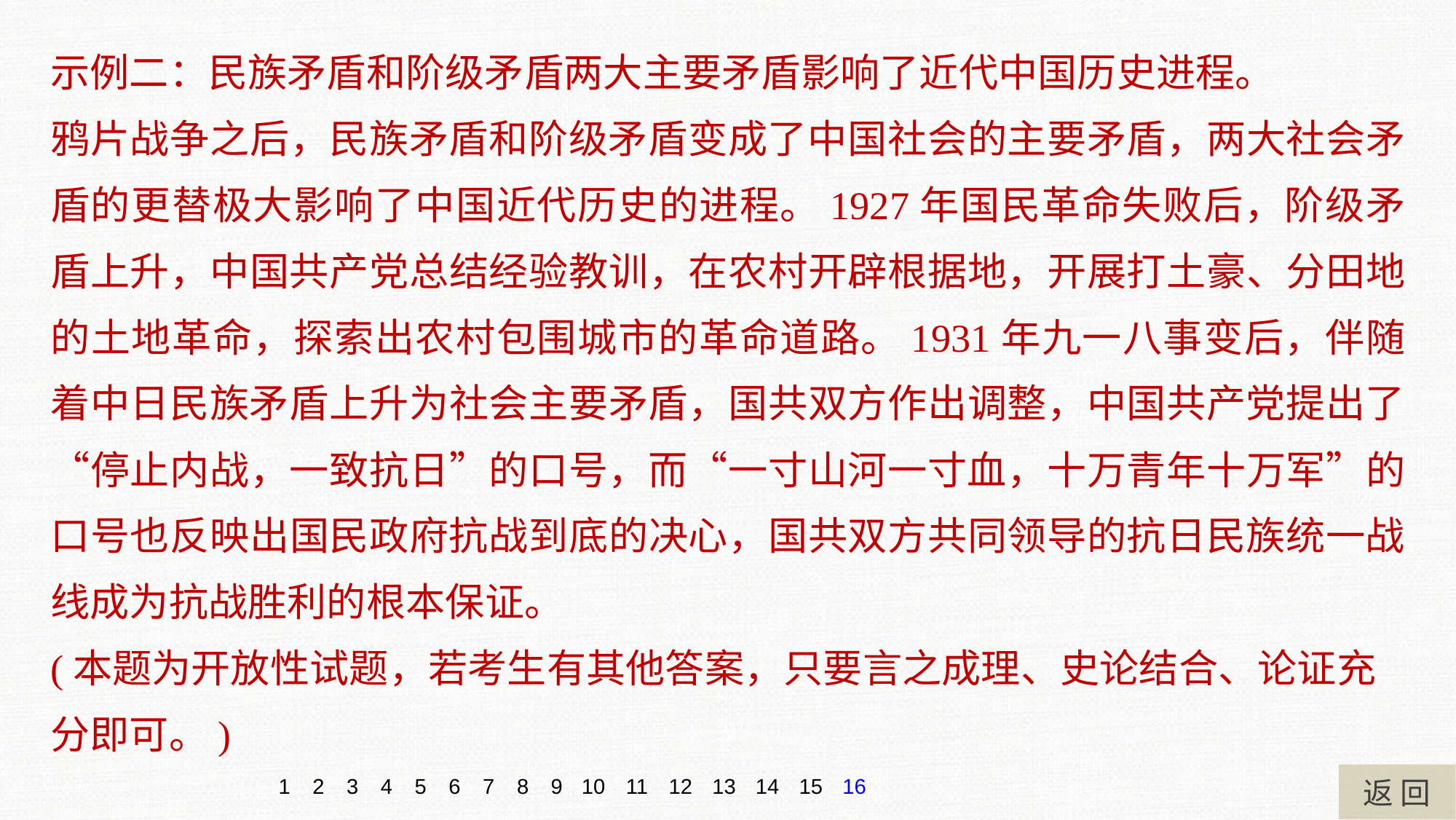

示例二：民族矛盾和阶级矛盾两大主要矛盾影响了近代中国历史进程。
鸦片战争之后，民族矛盾和阶级矛盾变成了中国社会的主要矛盾，两大社会矛盾的更替极大影响了中国近代历史的进程。1927年国民革命失败后，阶级矛盾上升，中国共产党总结经验教训，在农村开辟根据地，开展打土豪、分田地的土地革命，探索出农村包围城市的革命道路。1931年九一八事变后，伴随着中日民族矛盾上升为社会主要矛盾，国共双方作出调整，中国共产党提出了“停止内战，一致抗日”的口号，而“一寸山河一寸血，十万青年十万军”的口号也反映出国民政府抗战到底的决心，国共双方共同领导的抗日民族统一战线成为抗战胜利的根本保证。
(本题为开放性试题，若考生有其他答案，只要言之成理、史论结合、论证充分即可。)
返 回
1
2
3
4
5
6
7
8
9
10
11
12
13
14
15
16